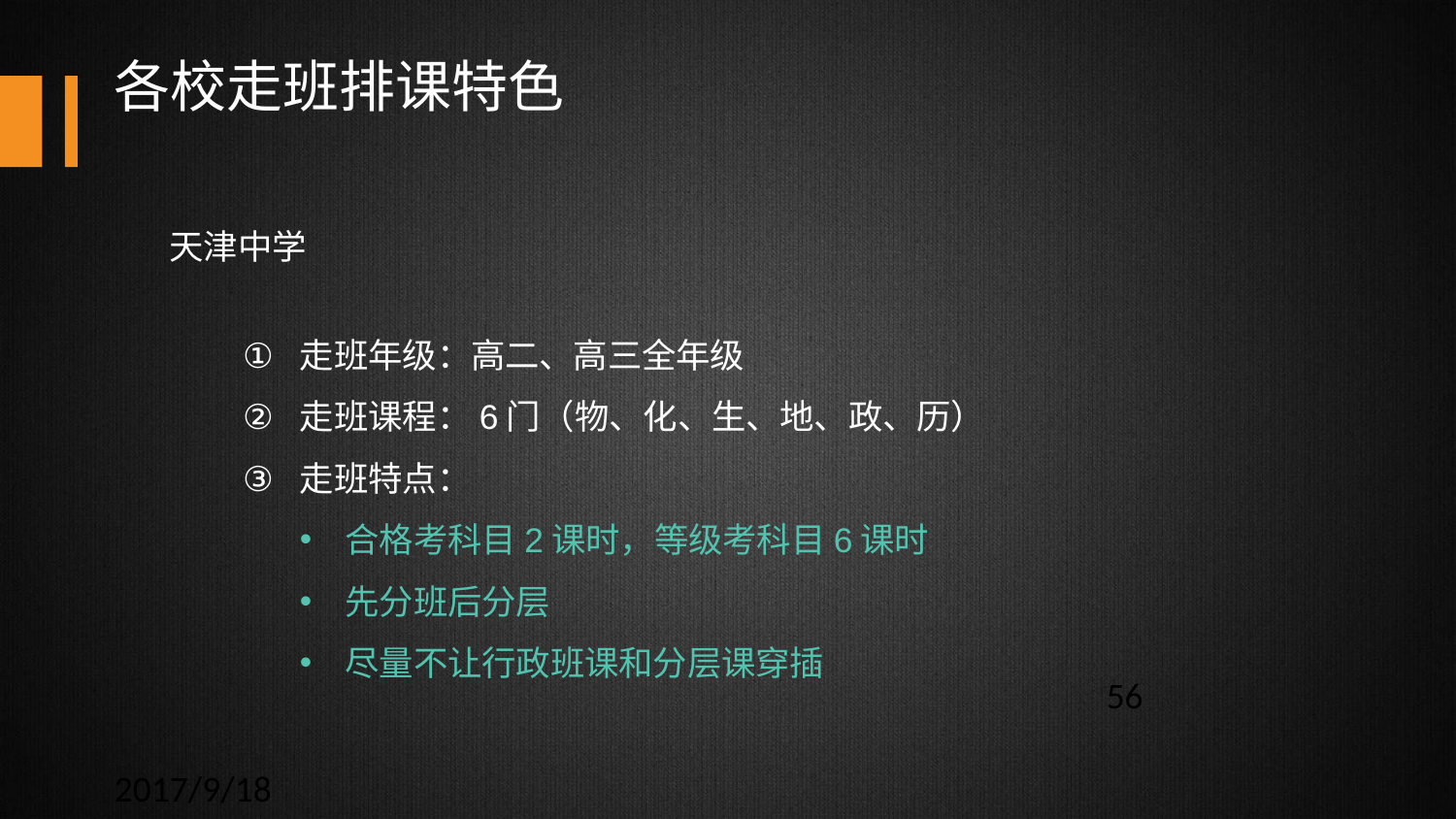

# 各校走班排课特色
      天津中学
走班年级：高二、高三全年级
走班课程：6门（物、化、生、地、政、历）
走班特点：
合格考科目2课时，等级考科目6课时
先分班后分层
尽量不让行政班课和分层课穿插

56
2017/9/18